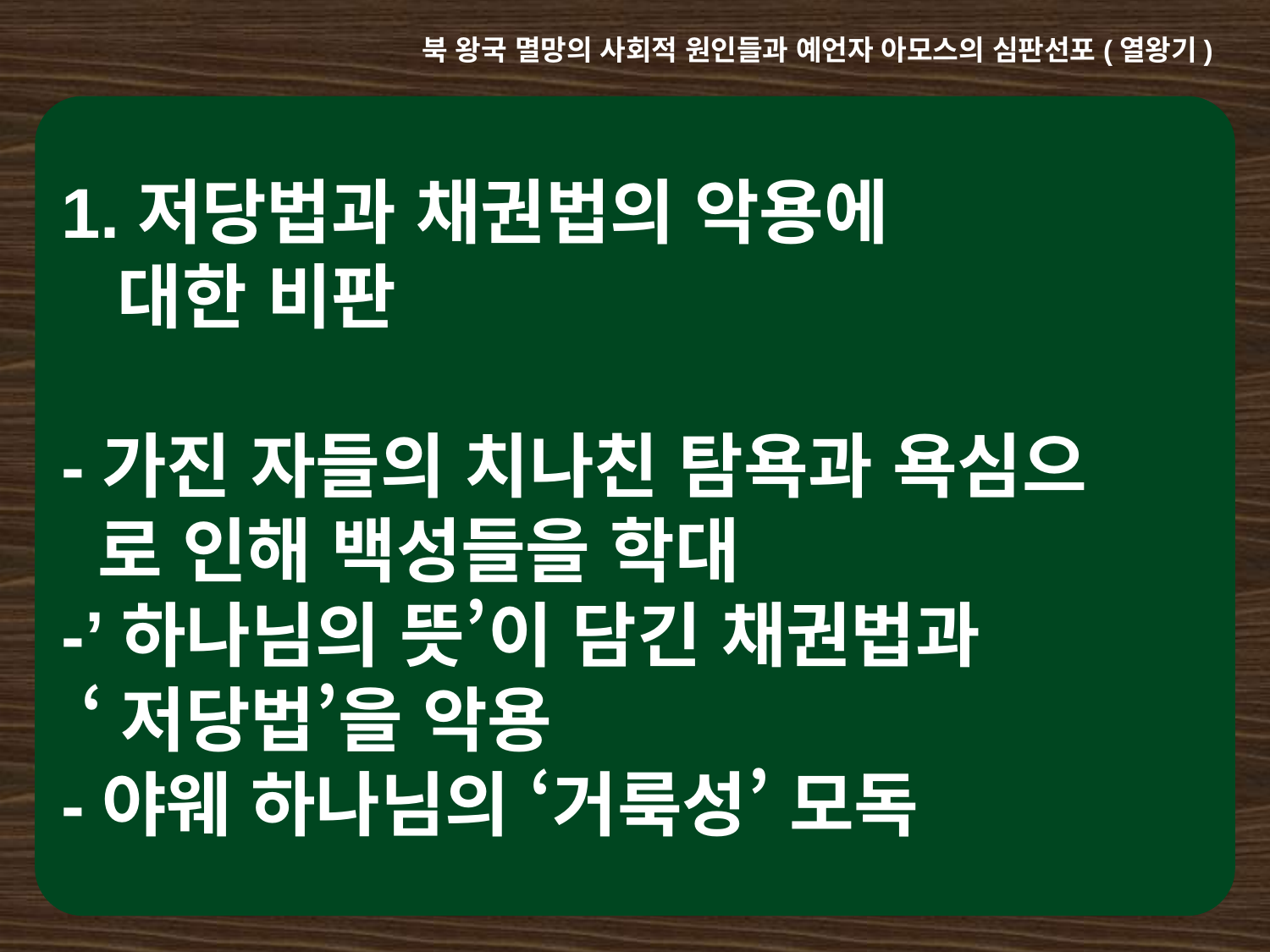

북 왕국 멸망의 사회적 원인들과 예언자 아모스의 심판선포(열왕기)
1.저당법과 채권법의 악용에
  대한 비판

-가진 자들의 치나친 탐욕과 욕심으
 로 인해 백성들을 학대
-’하나님의 뜻’이 담긴 채권법과
 ‘저당법’을 악용
-야웨 하나님의 ‘거룩성’ 모독